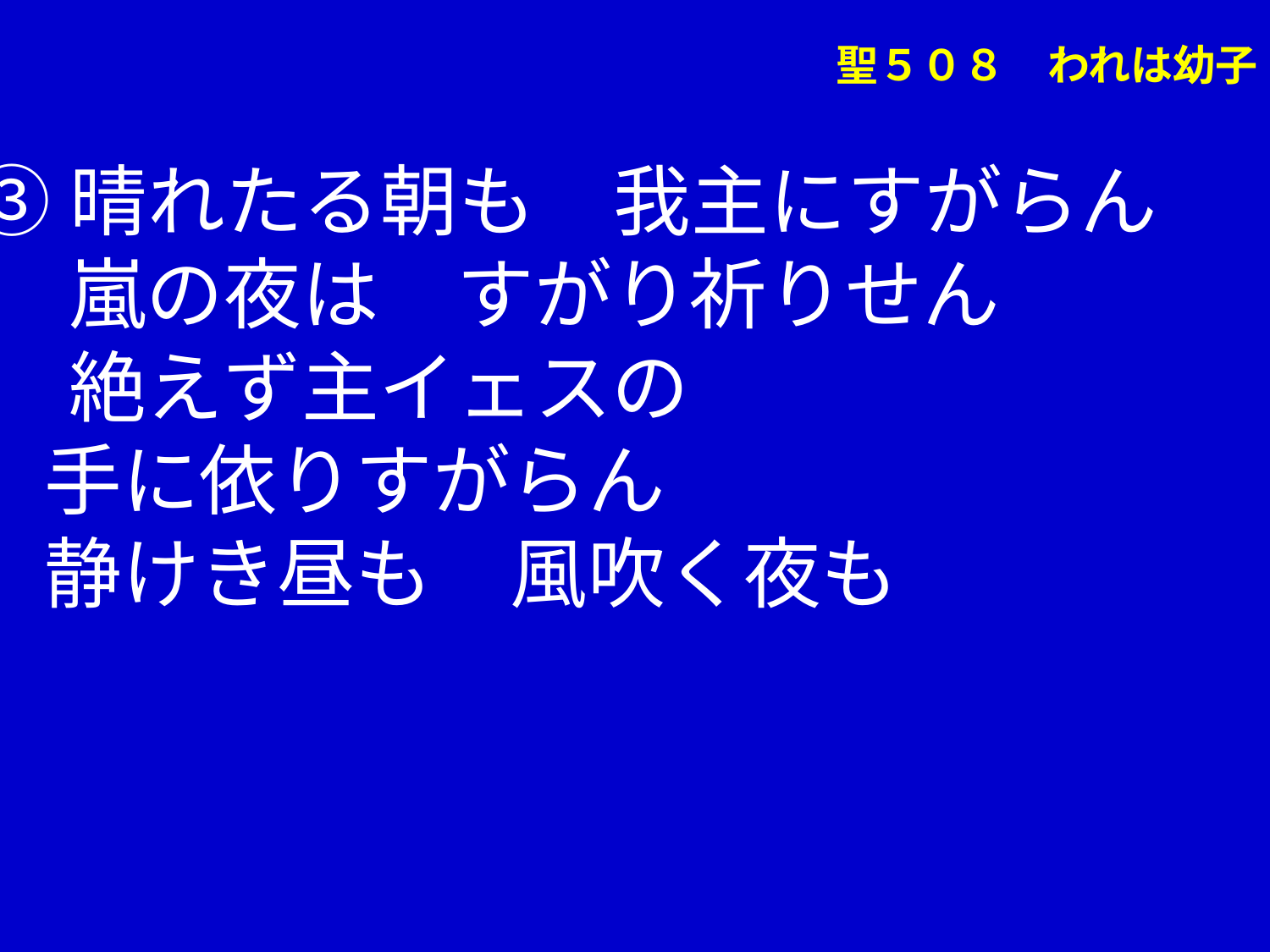

聖５０８　われは幼子
③晴れたる朝も　我主にすがらん
　 嵐の夜は　すがり祈りせん
　 絶えず主イェスの
   手に依りすがらん
   静けき昼も　風吹く夜も